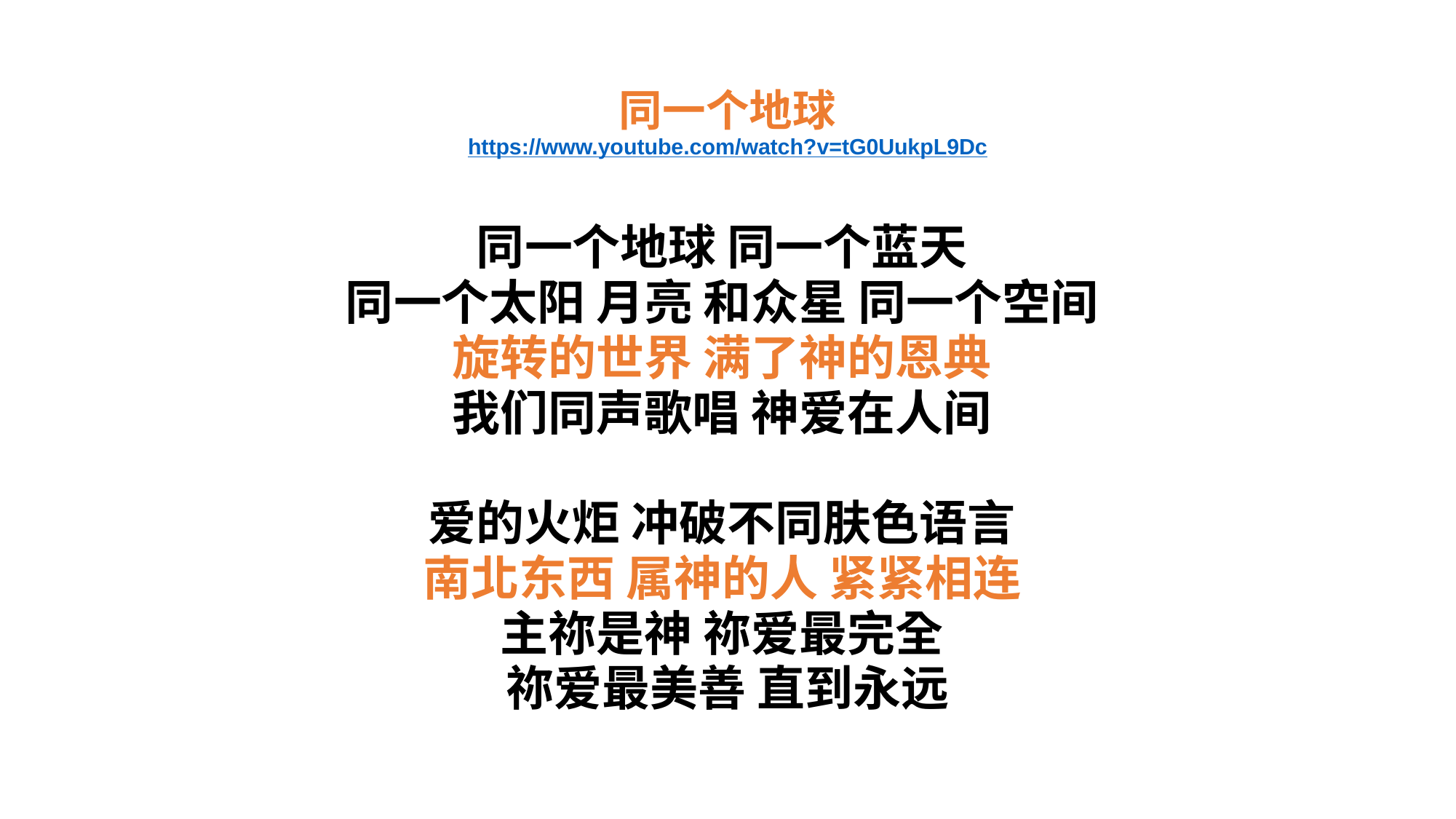

# 同一个地球 https://www.youtube.com/watch?v=tG0UukpL9Dc
同一个地球 同一个蓝天
同一个太阳 月亮 和众星 同一个空间
旋转的世界 满了神的恩典
我们同声歌唱 神爱在人间

爱的火炬 冲破不同肤色语言
南北东西 属神的人 紧紧相连
主祢是神 祢爱最完全
祢爱最美善 直到永远